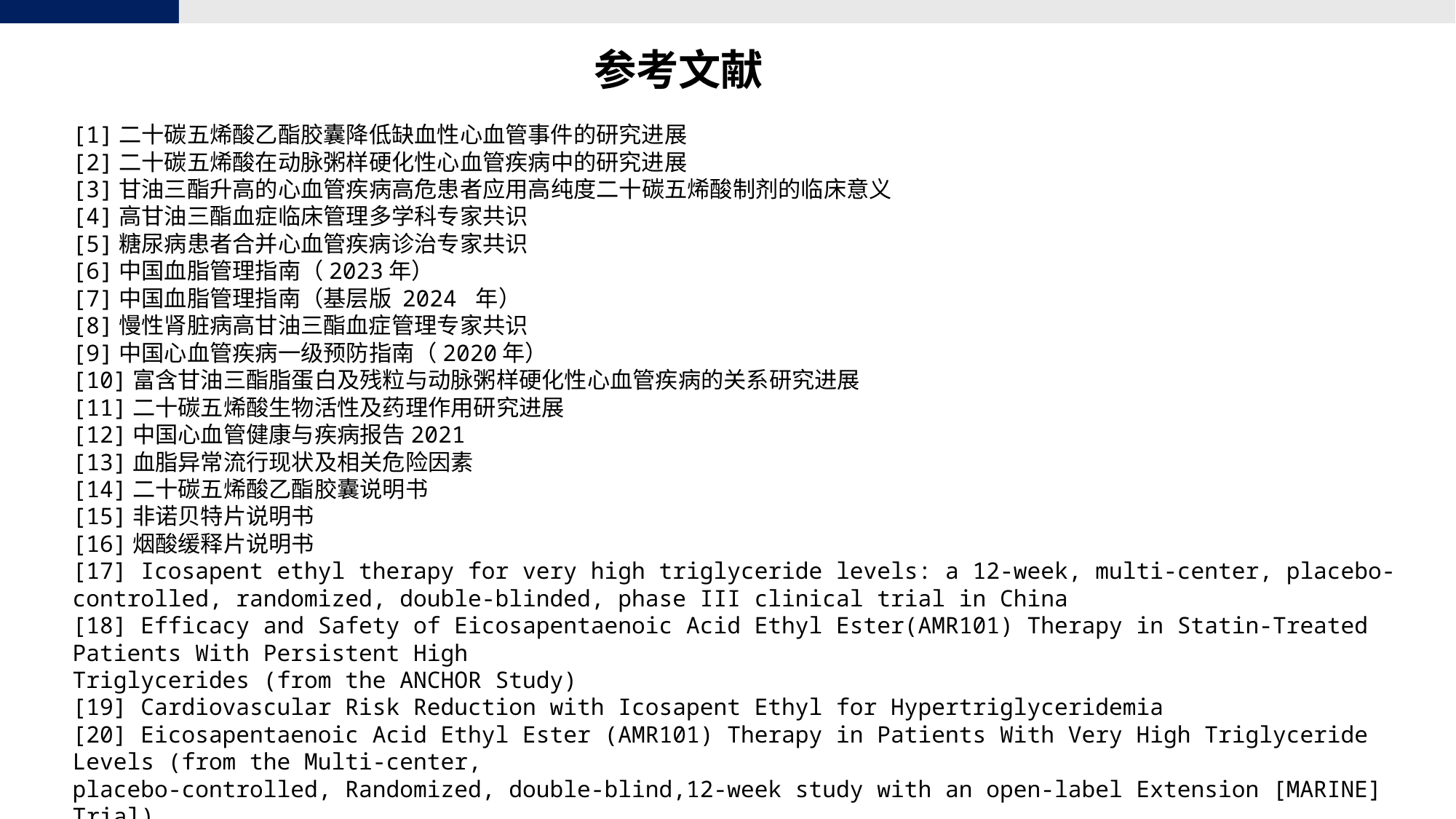

参考文献
[1]二十碳五烯酸乙酯胶囊降低缺血性心血管事件的研究进展
[2]二十碳五烯酸在动脉粥样硬化性心血管疾病中的研究进展
[3]甘油三酯升高的心血管疾病高危患者应用高纯度二十碳五烯酸制剂的临床意义
[4]高甘油三酯血症临床管理多学科专家共识
[5]糖尿病患者合并心血管疾病诊治专家共识
[6]中国血脂管理指南（2023年）
[7]中国血脂管理指南（基层版 2024 年）
[8]慢性肾脏病高甘油三酯血症管理专家共识
[9]中国心血管疾病一级预防指南（2020年）
[10]富含甘油三酯脂蛋白及残粒与动脉粥样硬化性心血管疾病的关系研究进展
[11]二十碳五烯酸生物活性及药理作用研究进展
[12]中国心血管健康与疾病报告2021
[13]血脂异常流行现状及相关危险因素
[14]二十碳五烯酸乙酯胶囊说明书
[15]非诺贝特片说明书
[16]烟酸缓释片说明书
[17] Icosapent ethyl therapy for very high triglyceride levels: a 12-week, multi-center, placebo-controlled, randomized, double-blinded, phase III clinical trial in China
[18] Efficacy and Safety of Eicosapentaenoic Acid Ethyl Ester(AMR101) Therapy in Statin-Treated Patients With Persistent High
Triglycerides (from the ANCHOR Study)
[19] Cardiovascular Risk Reduction with Icosapent Ethyl for Hypertriglyceridemia
[20] Eicosapentaenoic Acid Ethyl Ester (AMR101) Therapy in Patients With Very High Triglyceride Levels (from the Multi-center,
placebo-controlled, Randomized, double-blind,12-week study with an open-label Extension [MARINE] Trial)
疾病基本情况
未满足的治疗需求
数据服务